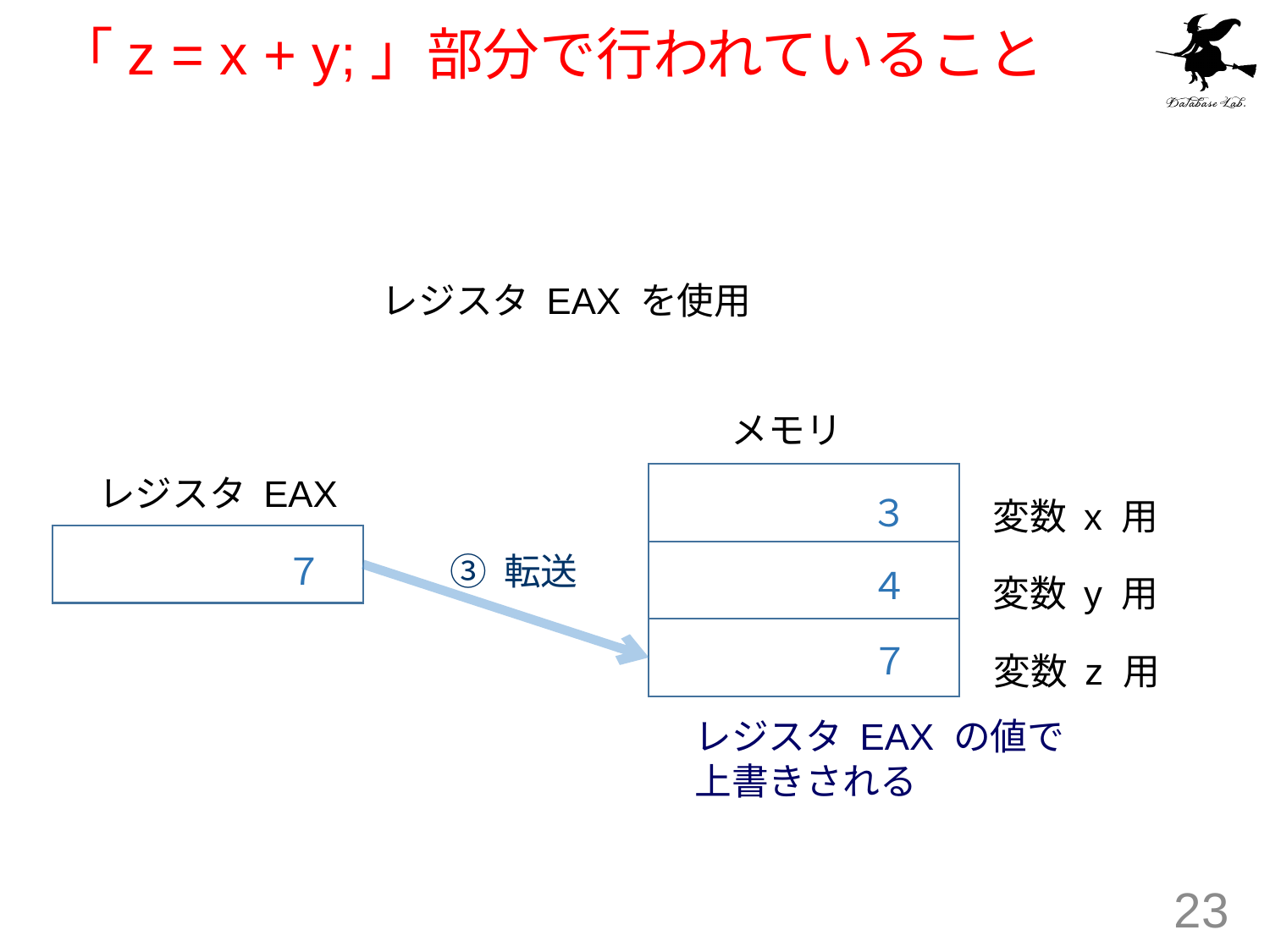

# 「z = x + y;」部分で行われていること

レジスタ EAX を使用
メモリ
レジスタ EAX

３
変数 x 用

③ 転送

７
４
変数 y 用

７
変数 z 用
レジスタ EAX の値で
上書きされる
23